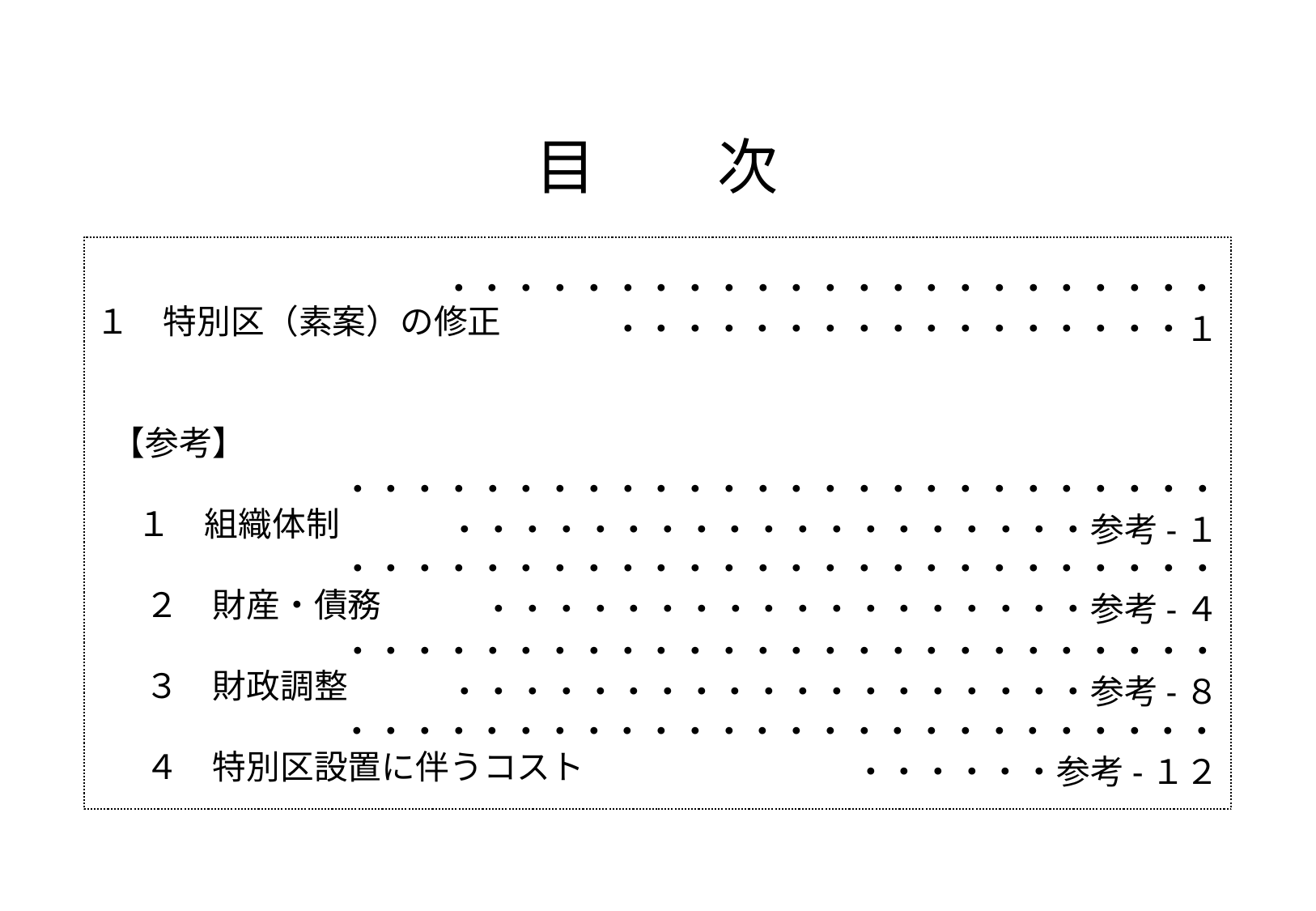

# 目　　次
１　特別区（素案）の修正

 【参考】
　 １　組織体制
 　２　財産・債務
 　３　財政調整
 　４　特別区設置に伴うコスト
・・・・・・・・・・・・・・・・・・・・・・・・・・・・・・・・・・・・・・・・１
・・・・・・・・・・・・・・・・・・・・・・・・・・・・・・・・・・・・・・・・・・・・・参考-１
・・・・・・・・・・・・・・・・・・・・・・・・・・・・・・・・・・・・・・・・・・・・参考-４
・・・・・・・・・・・・・・・・・・・・・・・・・・・・・・・・・・・・・・・・・・・・・参考-８
・・・・・・・・・・・・・・・・・・・・・・・・・・・・・・・・参考-１２